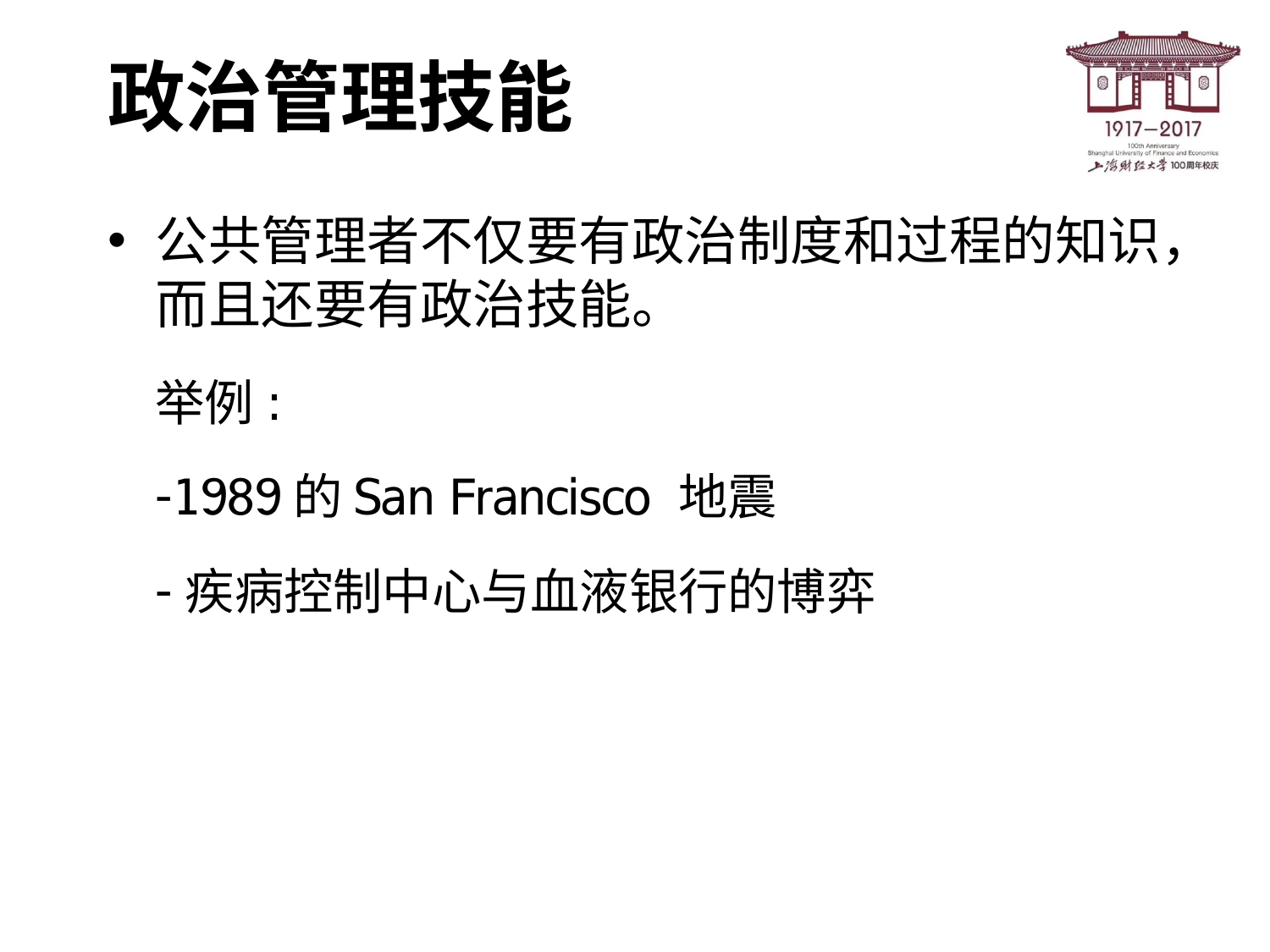

# 政治管理技能
公共管理者不仅要有政治制度和过程的知识，而且还要有政治技能。
	举例:
	-1989的San Francisco 地震
	-疾病控制中心与血液银行的博弈